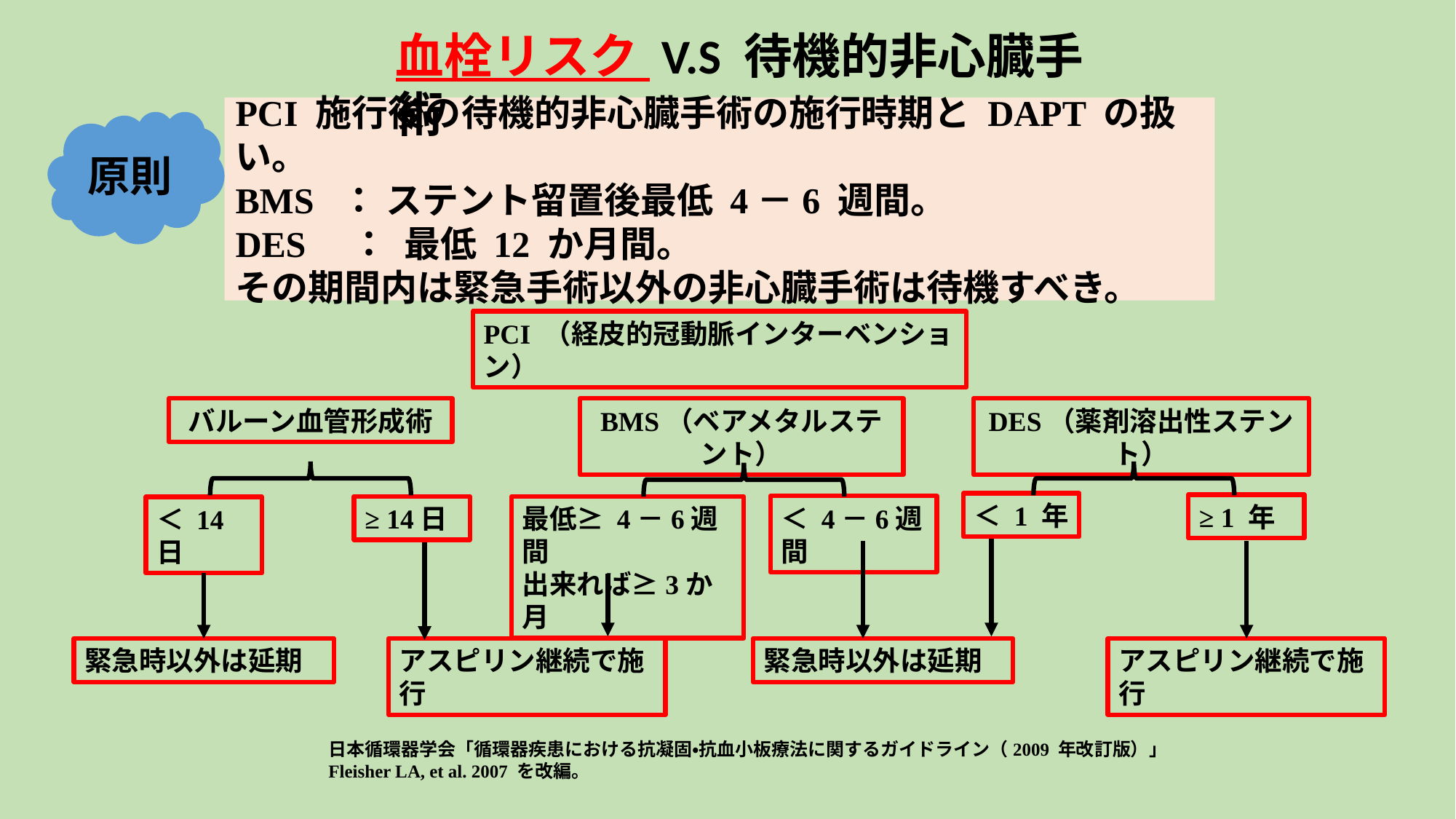

血栓リスク V.S 待機的非心臓手術
# PCI 施行後の待機的非心臓手術の施行時期と DAPT の扱い。 BMS  ： ステント留置後最低 4－6 週間。 DES　：  最低 12 か月間。 その期間内は緊急手術以外の非心臓手術は待機すべき。
原則
PCI （経皮的冠動脈インターベンション）

バルーン血管形成術
BMS（ベアメタルステント）
DES（薬剤溶出性ステント）
＜ 1 年
≥ 1 年
＜ 4－6週間
≥ 14日
最低≥ 4－6週間
出来れば≥3か月
＜ 14日
緊急時以外は延期
アスピリン継続で施行
緊急時以外は延期
アスピリン継続で施行
日本循環器学会「循環器疾患における抗凝固・抗血小板療法に関するガイドライン（2009 年改訂版）」
Fleisher LA, et al. 2007 を改編。